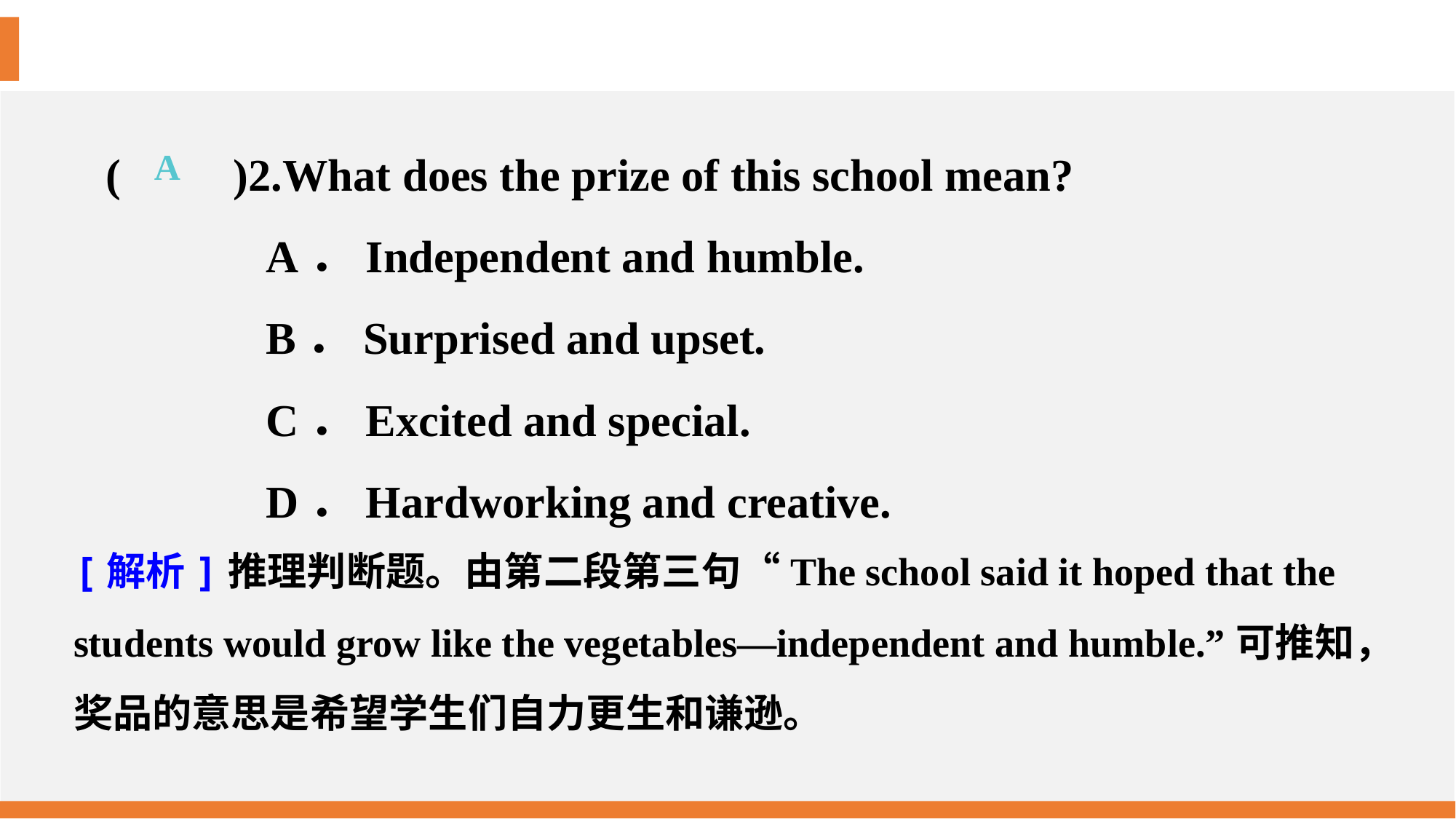

(　　)2.What does the prize of this school mean?
A．Independent and humble.
B．Surprised and upset.
C．Excited and special.
D．Hard­working and creative.
A
[解析]推理判断题。由第二段第三句“The school said it hoped that the students would grow like the vegetables—independent and humble.”可推知，奖品的意思是希望学生们自力更生和谦逊。